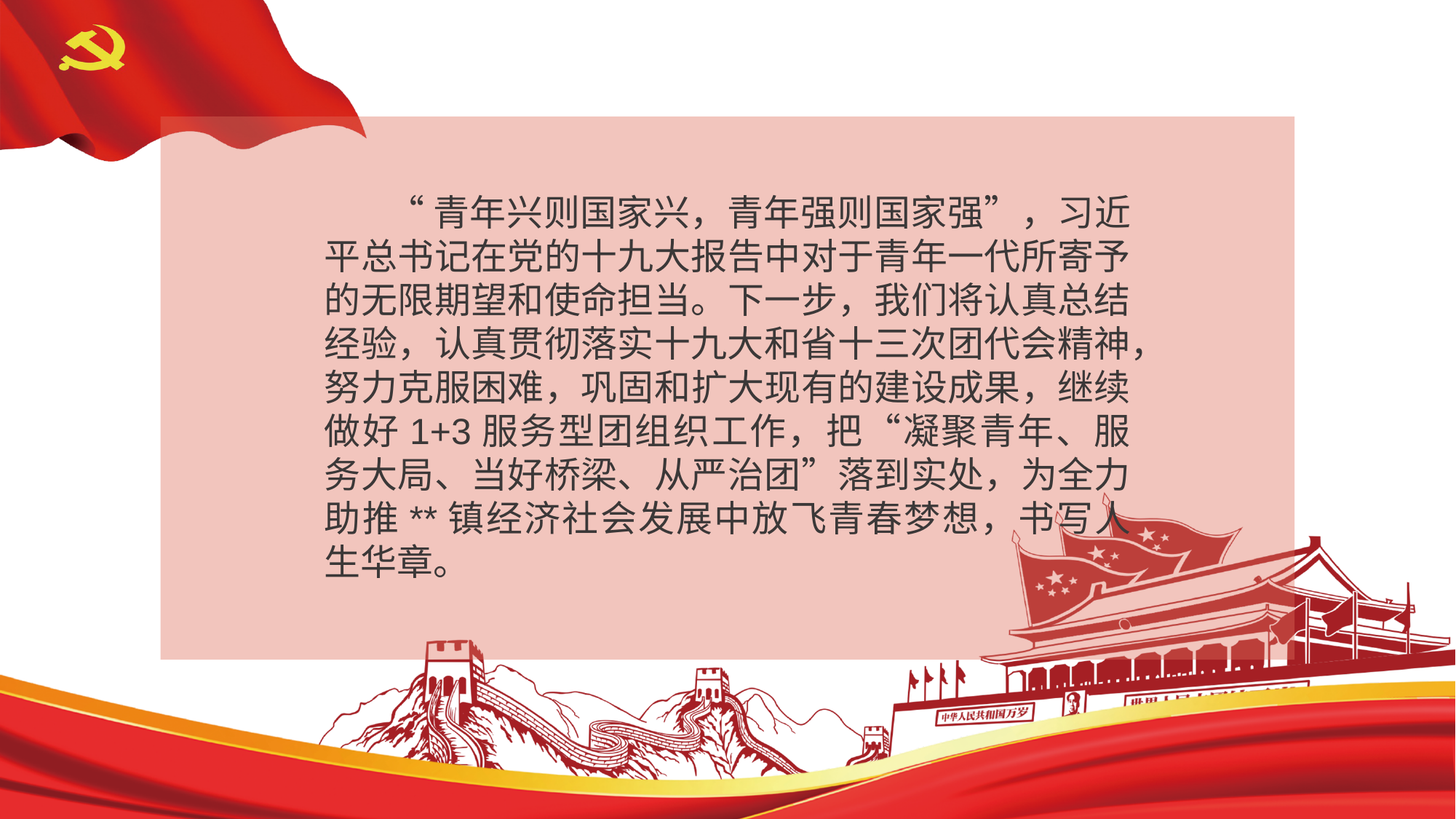

“青年兴则国家兴，青年强则国家强”，习近平总书记在党的十九大报告中对于青年一代所寄予的无限期望和使命担当。下一步，我们将认真总结经验，认真贯彻落实十九大和省十三次团代会精神，努力克服困难，巩固和扩大现有的建设成果，继续做好1+3服务型团组织工作，把“凝聚青年、服务大局、当好桥梁、从严治团”落到实处，为全力助推**镇经济社会发展中放飞青春梦想，书写人生华章。